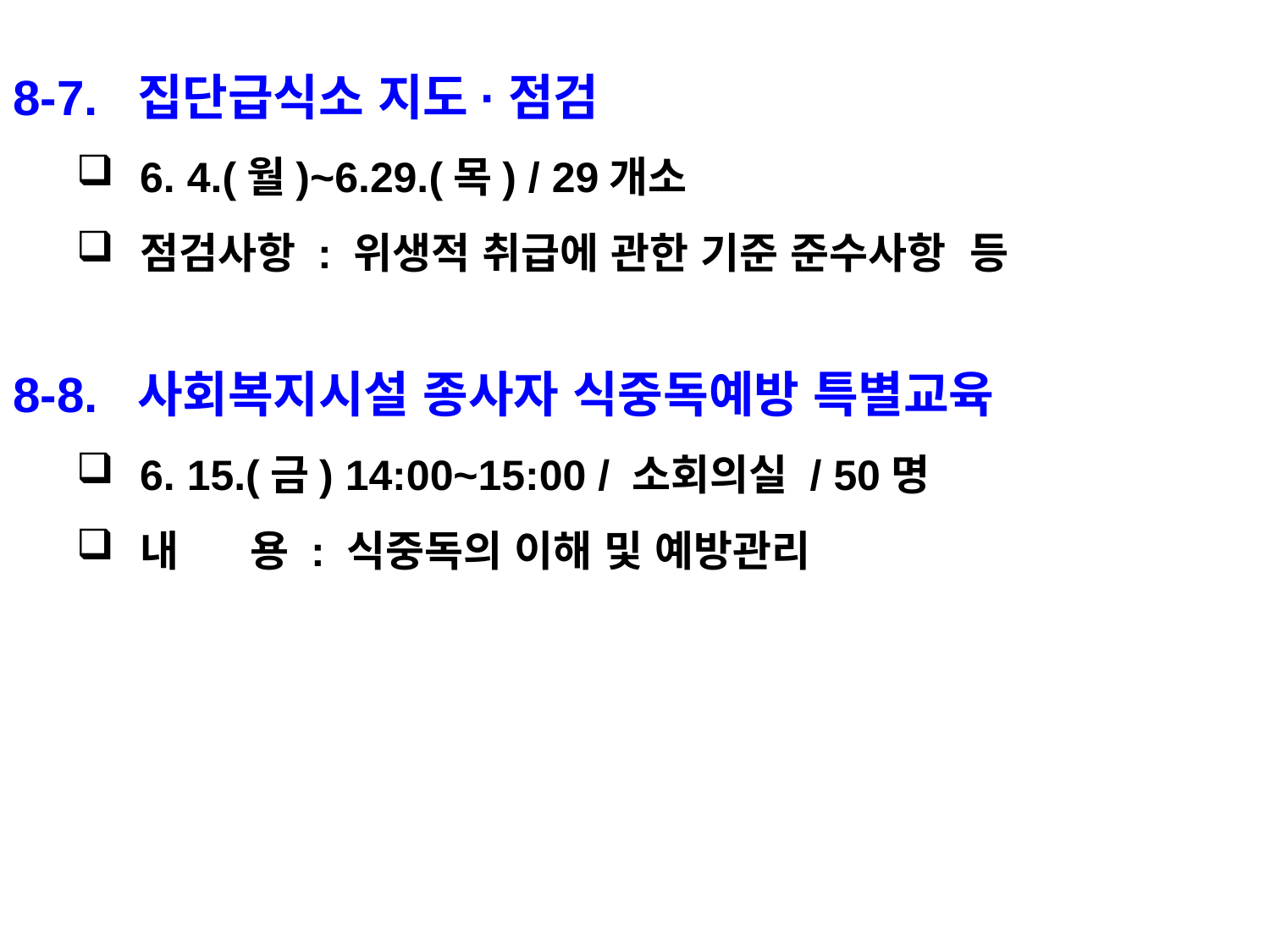

8-7.  집단급식소 지도·점검
6. 4.(월)~6.29.(목) / 29개소
점검사항 : 위생적 취급에 관한 기준 준수사항  등
8-8.  사회복지시설 종사자 식중독예방 특별교육
6. 15.(금) 14:00~15:00 / 소회의실 / 50명
내      용 : 식중독의 이해 및 예방관리